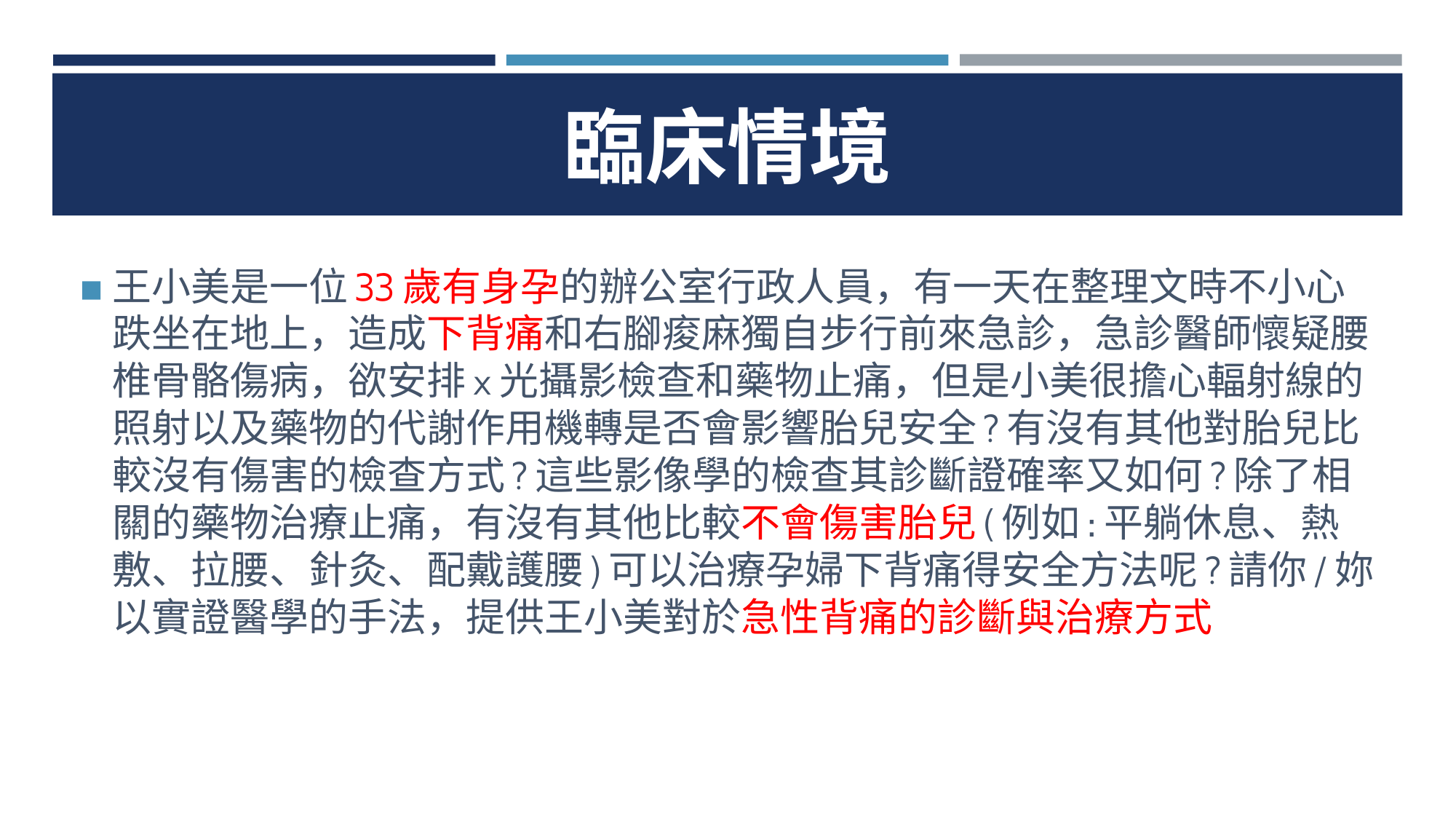

# 臨床情境
王小美是一位33歲有身孕的辦公室行政人員，有一天在整理文時不小心跌坐在地上，造成下背痛和右腳痠麻獨自步行前來急診，急診醫師懷疑腰椎骨骼傷病，欲安排x光攝影檢查和藥物止痛，但是小美很擔心輻射線的照射以及藥物的代謝作用機轉是否會影響胎兒安全?有沒有其他對胎兒比較沒有傷害的檢查方式?這些影像學的檢查其診斷證確率又如何?除了相關的藥物治療止痛，有沒有其他比較不會傷害胎兒(例如:平躺休息、熱敷、拉腰、針灸、配戴護腰)可以治療孕婦下背痛得安全方法呢?請你/妳以實證醫學的手法，提供王小美對於急性背痛的診斷與治療方式